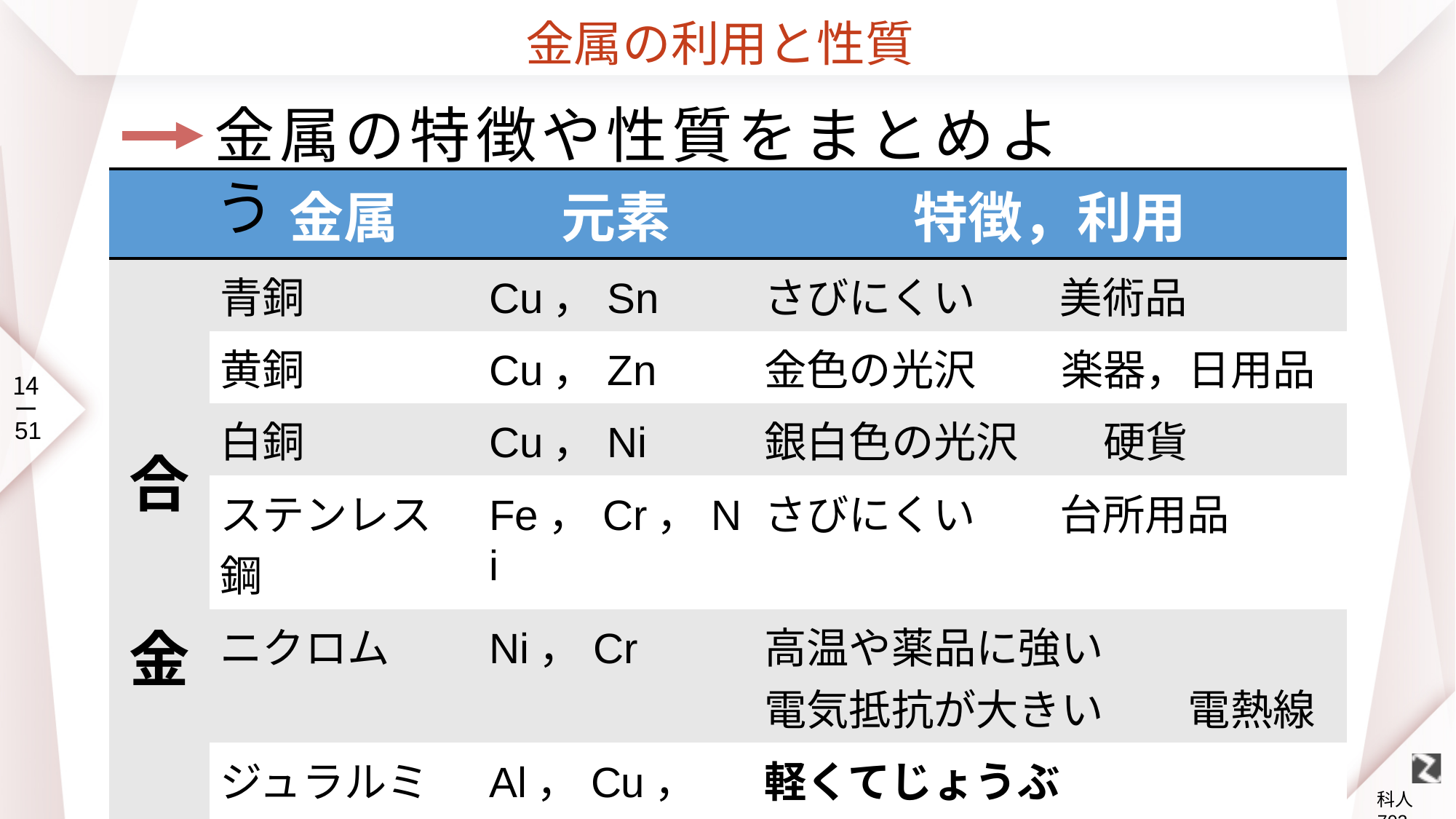

# 金属の利用と性質
２章　１節　|　２　金属

金属の特徴や性質をまとめよう
|  | 金属 | 元素 | 特徴，利用 |
| --- | --- | --- | --- |
| 合　金 | 青銅 | Cu，Sn | さびにくい　　美術品 |
|  | 黄銅 | Cu，Zn | 金色の光沢　　楽器，日用品 |
|  | 白銅 | Cu，Ni | 銀白色の光沢　　硬貨 |
|  | ステンレス鋼 | Fe，Cr，Ni | さびにくい　　台所用品 |
|  | ニクロム | Ni，Cr | 高温や薬品に強い 電気抵抗が大きい　　電熱線 |
|  | ジュラルミン | Al，Cu，Mg，Mn | 軽くてじょうぶ 航空機，鉄道車両 |